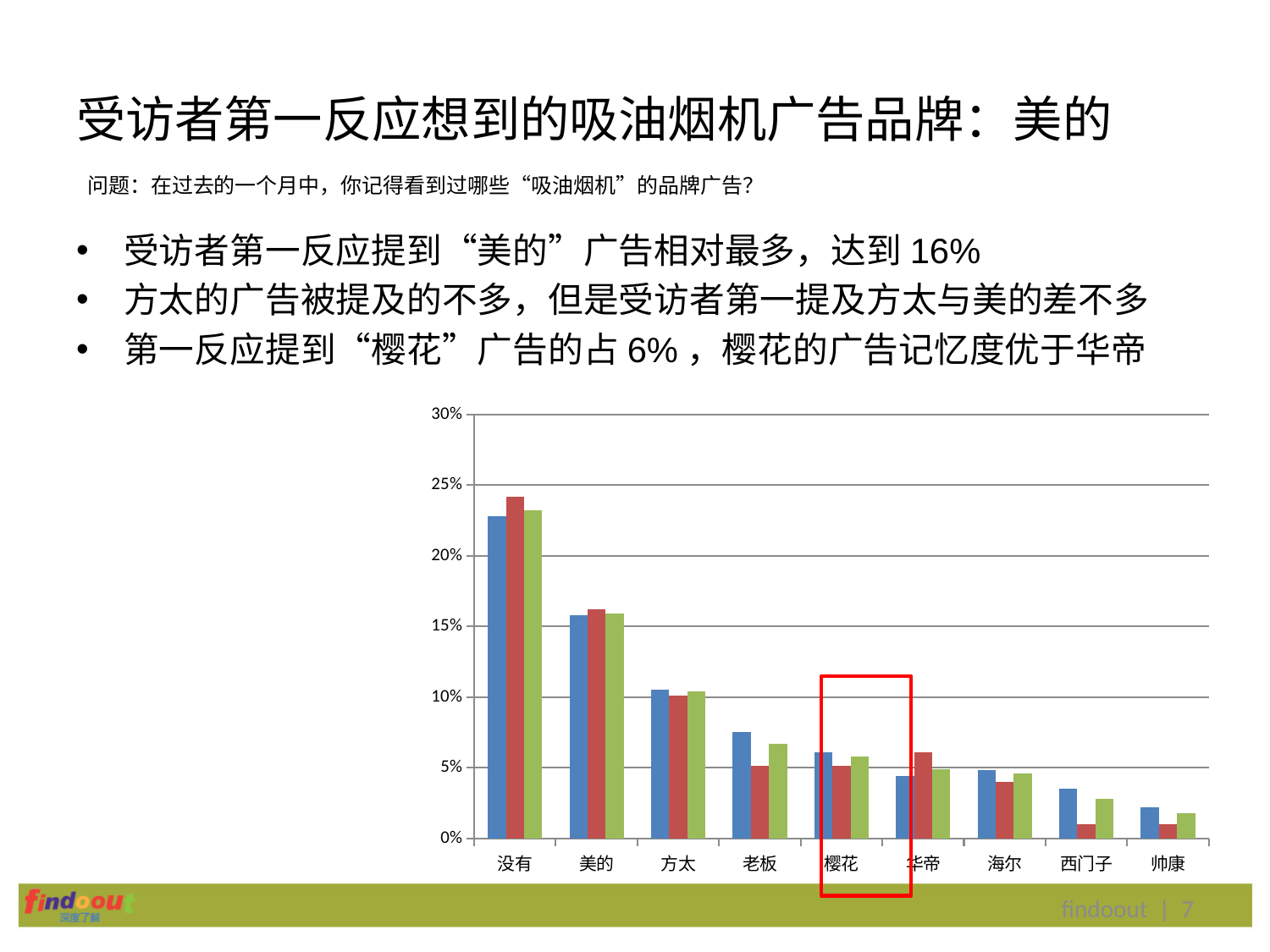

# 受访者第一反应想到的吸油烟机广告品牌：美的
问题：在过去的一个月中，你记得看到过哪些“吸油烟机”的品牌广告？

受访者第一反应提到“美的”广告相对最多，达到16%
方太的广告被提及的不多，但是受访者第一提及方太与美的差不多
第一反应提到“樱花”广告的占6%，樱花的广告记忆度优于华帝

### Chart

| Category | 25-35岁 | 36-45岁 | Total |
|---|---|---|---|
| 没有 | 0.228 | 0.24200000000000005 | 0.232 |
| 美的 | 0.15800000000000006 | 0.162 | 0.15900000000000006 |
| 方太 | 0.10500000000000002 | 0.10100000000000002 | 0.10400000000000002 |
| 老板 | 0.07500000000000001 | 0.051000000000000004 | 0.067 |
| 樱花 | 0.06100000000000001 | 0.051000000000000004 | 0.058 |
| 华帝 | 0.044 | 0.06100000000000001 | 0.049000000000000016 |
| 海尔 | 0.048 | 0.040000000000000015 | 0.046 |
| 西门子 | 0.03500000000000001 | 0.010000000000000004 | 0.028 |
| 帅康 | 0.022 | 0.010000000000000004 | 0.018 |
findoout  |  7